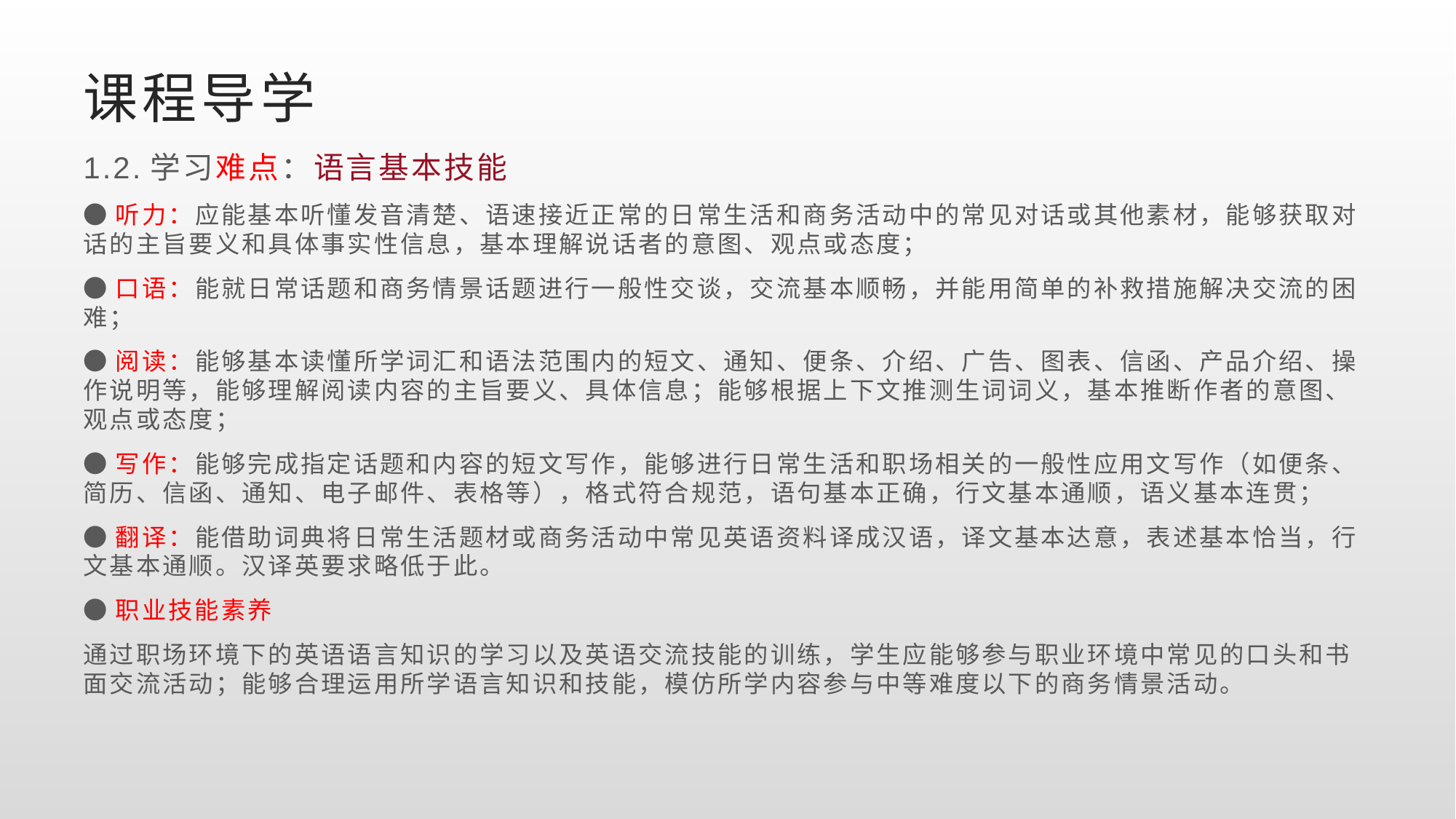

# 课程导学
1.2.学习难点：语言基本技能
●听力：应能基本听懂发音清楚、语速接近正常的日常生活和商务活动中的常见对话或其他素材，能够获取对话的主旨要义和具体事实性信息，基本理解说话者的意图、观点或态度；
●口语：能就日常话题和商务情景话题进行一般性交谈，交流基本顺畅，并能用简单的补救措施解决交流的困难；
●阅读：能够基本读懂所学词汇和语法范围内的短文、通知、便条、介绍、广告、图表、信函、产品介绍、操作说明等，能够理解阅读内容的主旨要义、具体信息；能够根据上下文推测生词词义，基本推断作者的意图、观点或态度；
●写作：能够完成指定话题和内容的短文写作，能够进行日常生活和职场相关的一般性应用文写作（如便条、简历、信函、通知、电子邮件、表格等），格式符合规范，语句基本正确，行文基本通顺，语义基本连贯；
●翻译：能借助词典将日常生活题材或商务活动中常见英语资料译成汉语，译文基本达意，表述基本恰当，行文基本通顺。汉译英要求略低于此。
●职业技能素养
通过职场环境下的英语语言知识的学习以及英语交流技能的训练，学生应能够参与职业环境中常见的口头和书面交流活动；能够合理运用所学语言知识和技能，模仿所学内容参与中等难度以下的商务情景活动。